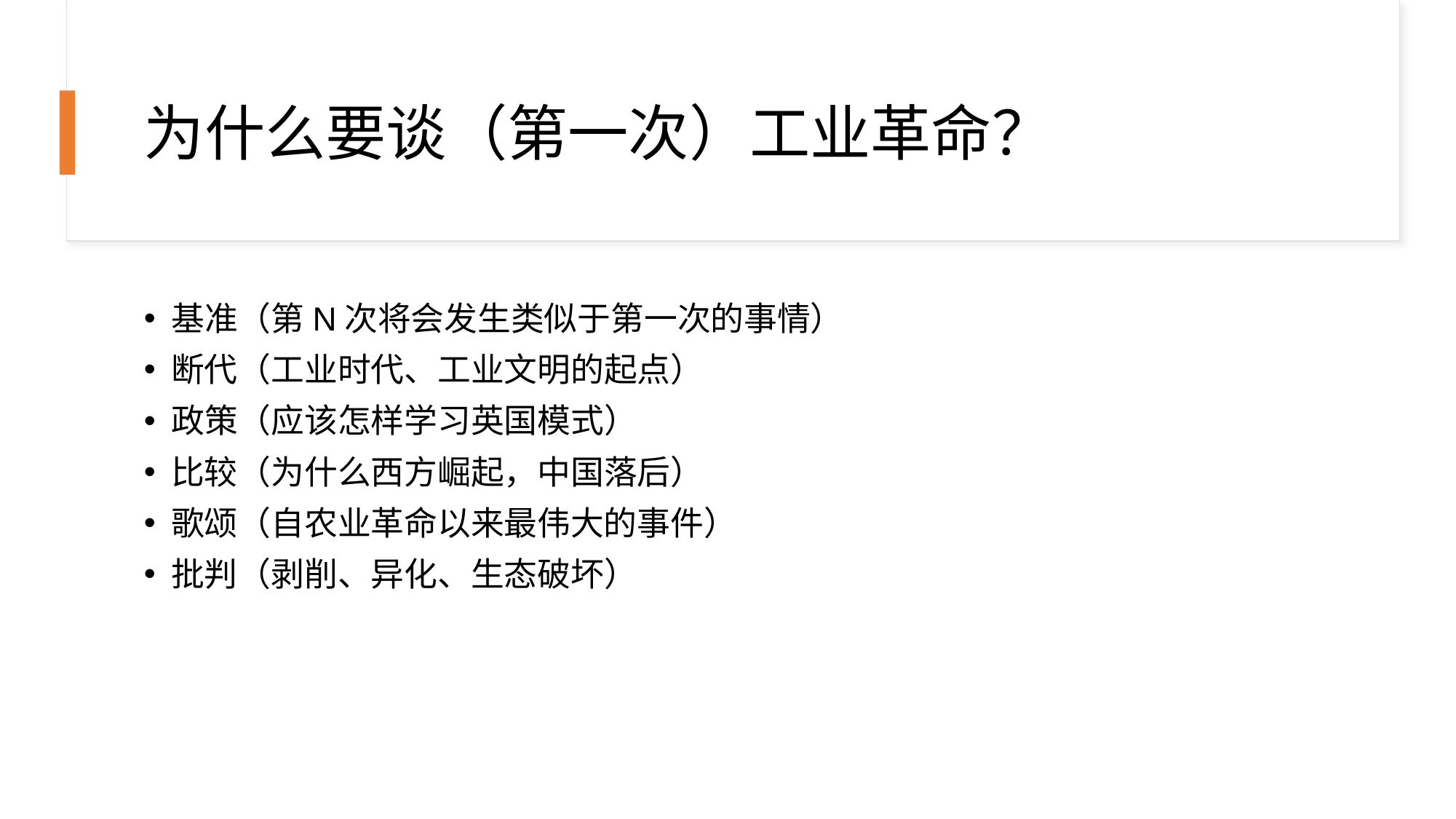

# 为什么要谈（第一次）工业革命？

基准（第N次将会发生类似于第一次的事情）
断代（工业时代、工业文明的起点）
政策（应该怎样学习英国模式）
比较（为什么西方崛起，中国落后）
歌颂（自农业革命以来最伟大的事件）
批判（剥削、异化、生态破坏）